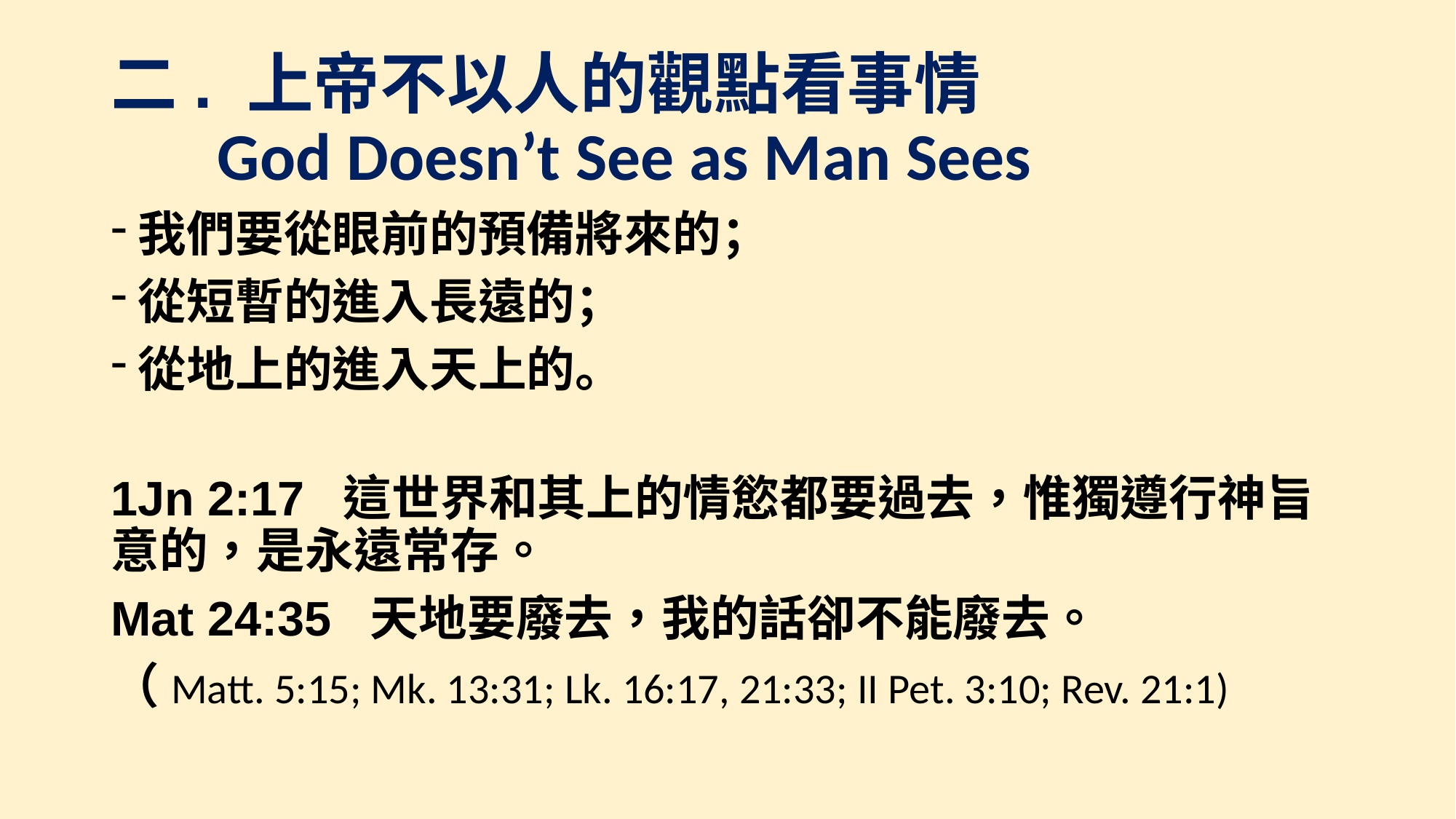

# 二. 上帝不以人的觀點看事情 God Doesn’t See as Man Sees
我們要從眼前的預備將來的；
從短暫的進入長遠的；
從地上的進入天上的。

1Jn 2:17  這世界和其上的情慾都要過去，惟獨遵行神旨意的，是永遠常存。
Mat 24:35  天地要廢去，我的話卻不能廢去。
（Matt. 5:15; Mk. 13:31; Lk. 16:17, 21:33; II Pet. 3:10; Rev. 21:1)